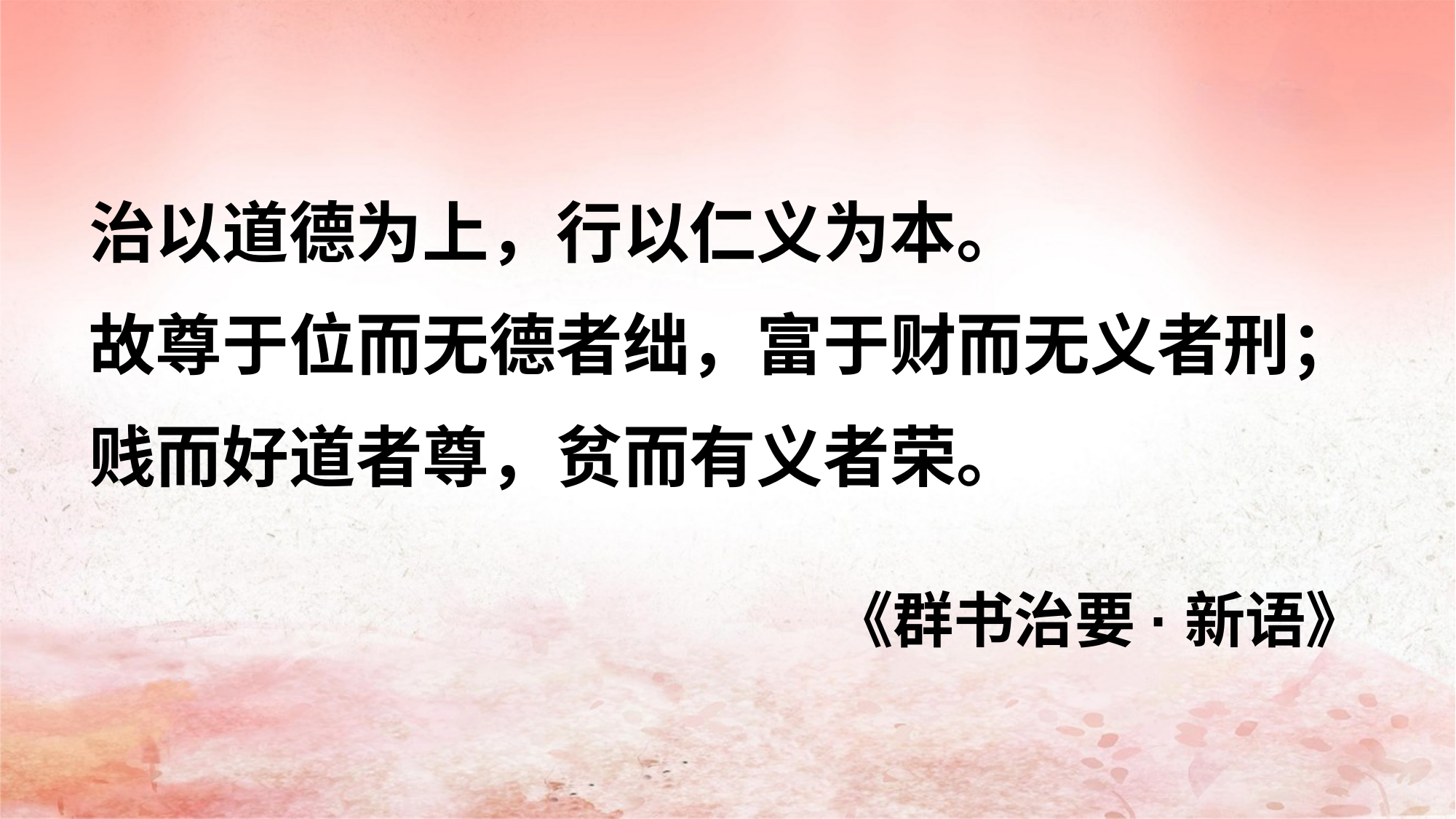

治以道德为上，行以仁义为本。
故尊于位而无德者绌，富于财而无义者刑；
贱而好道者尊，贫而有义者荣。
《群书治要·新语》